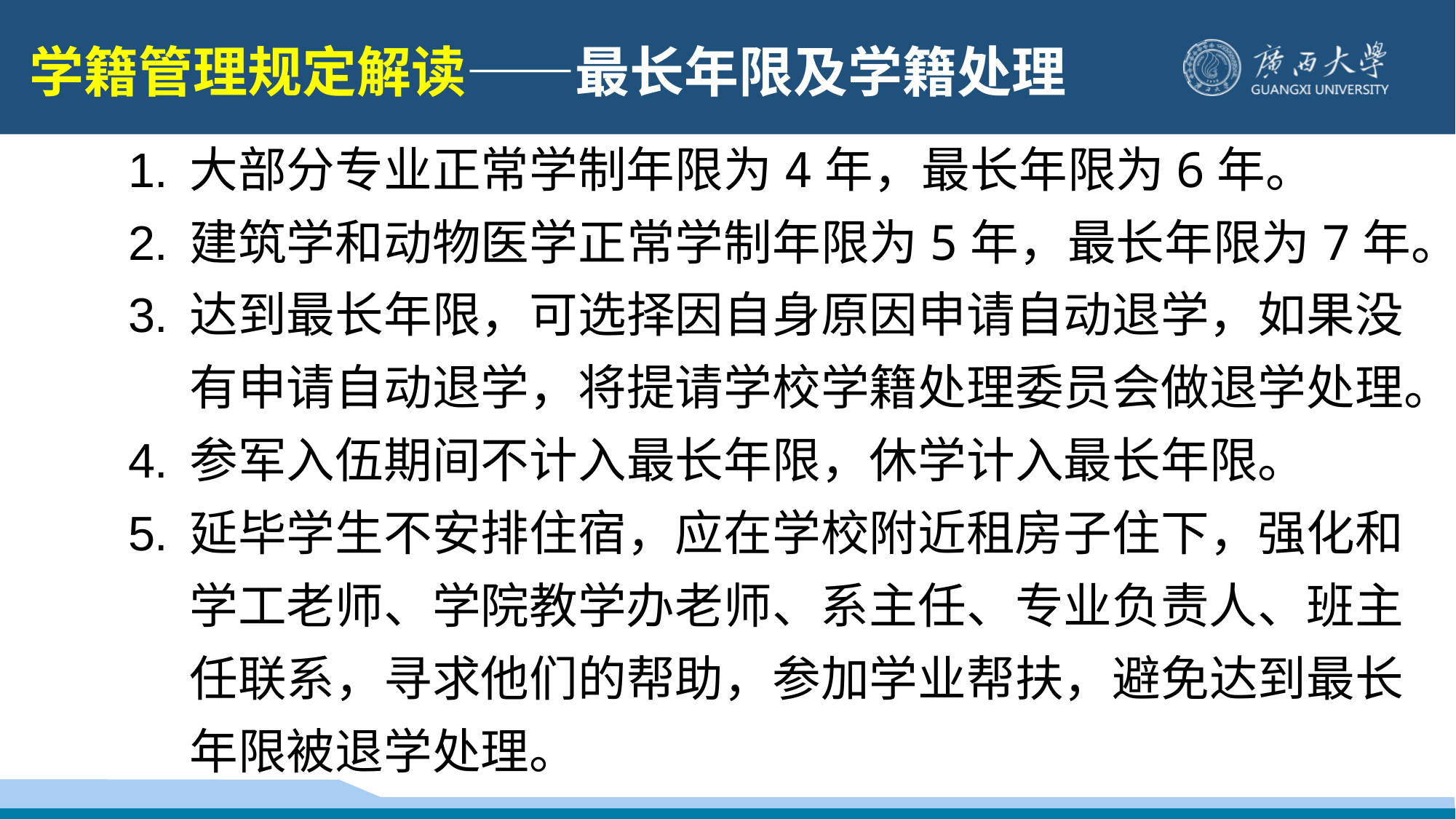

学籍管理规定解读——最长年限及学籍处理
大部分专业正常学制年限为4年，最长年限为6年。
建筑学和动物医学正常学制年限为5年，最长年限为7年。
达到最长年限，可选择因自身原因申请自动退学，如果没有申请自动退学，将提请学校学籍处理委员会做退学处理。
参军入伍期间不计入最长年限，休学计入最长年限。
延毕学生不安排住宿，应在学校附近租房子住下，强化和学工老师、学院教学办老师、系主任、专业负责人、班主任联系，寻求他们的帮助，参加学业帮扶，避免达到最长年限被退学处理。